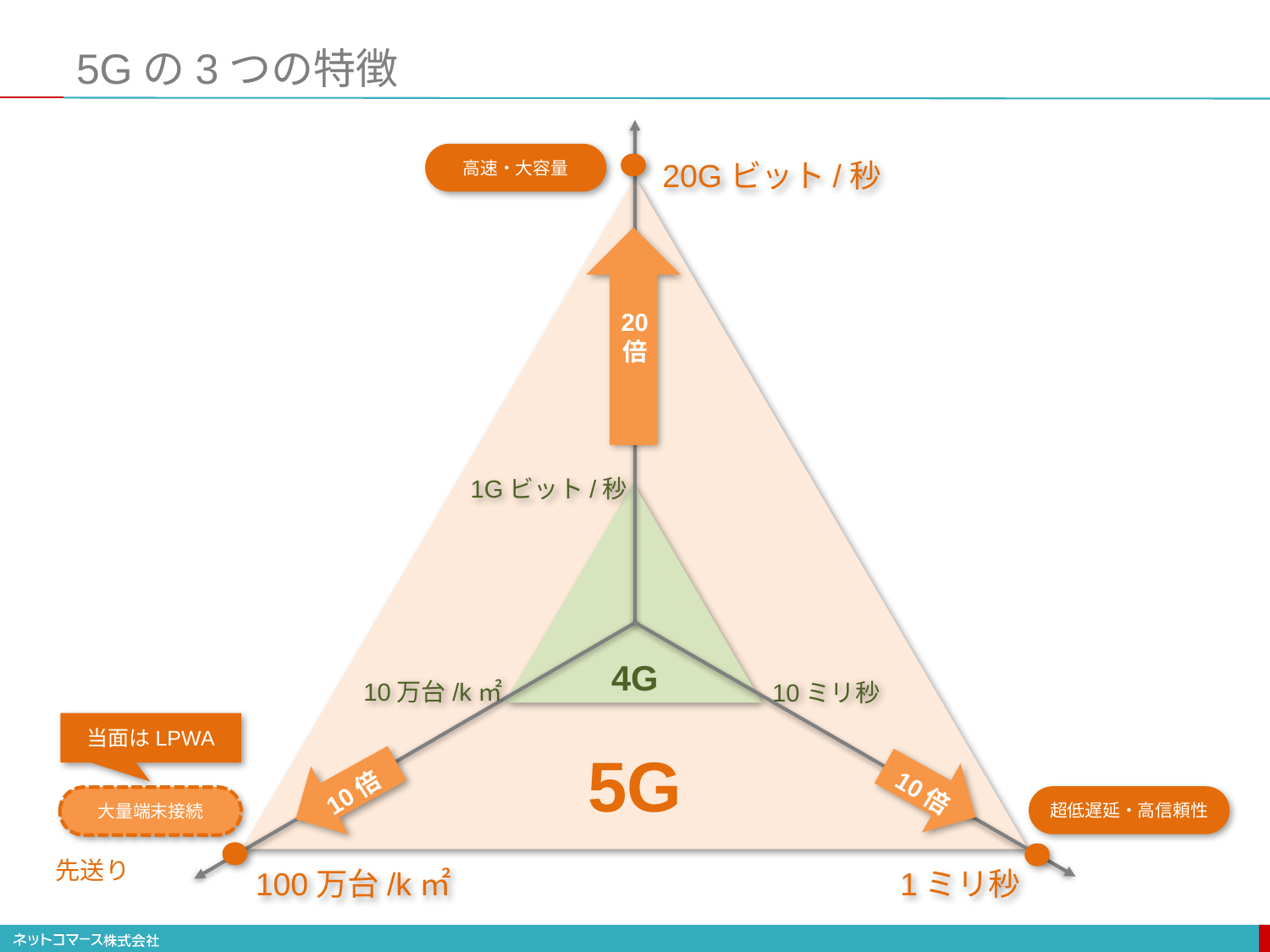

# 5Gの3つの特徴
20Gビット/秒
高速・大容量

20
倍
1Gビット/秒

4G
10万台/k㎡
10ミリ秒
当面はLPWA

5G

10倍
10倍
超低遅延・高信頼性
大量端末接続

1ミリ秒
先送り
100万台/k㎡